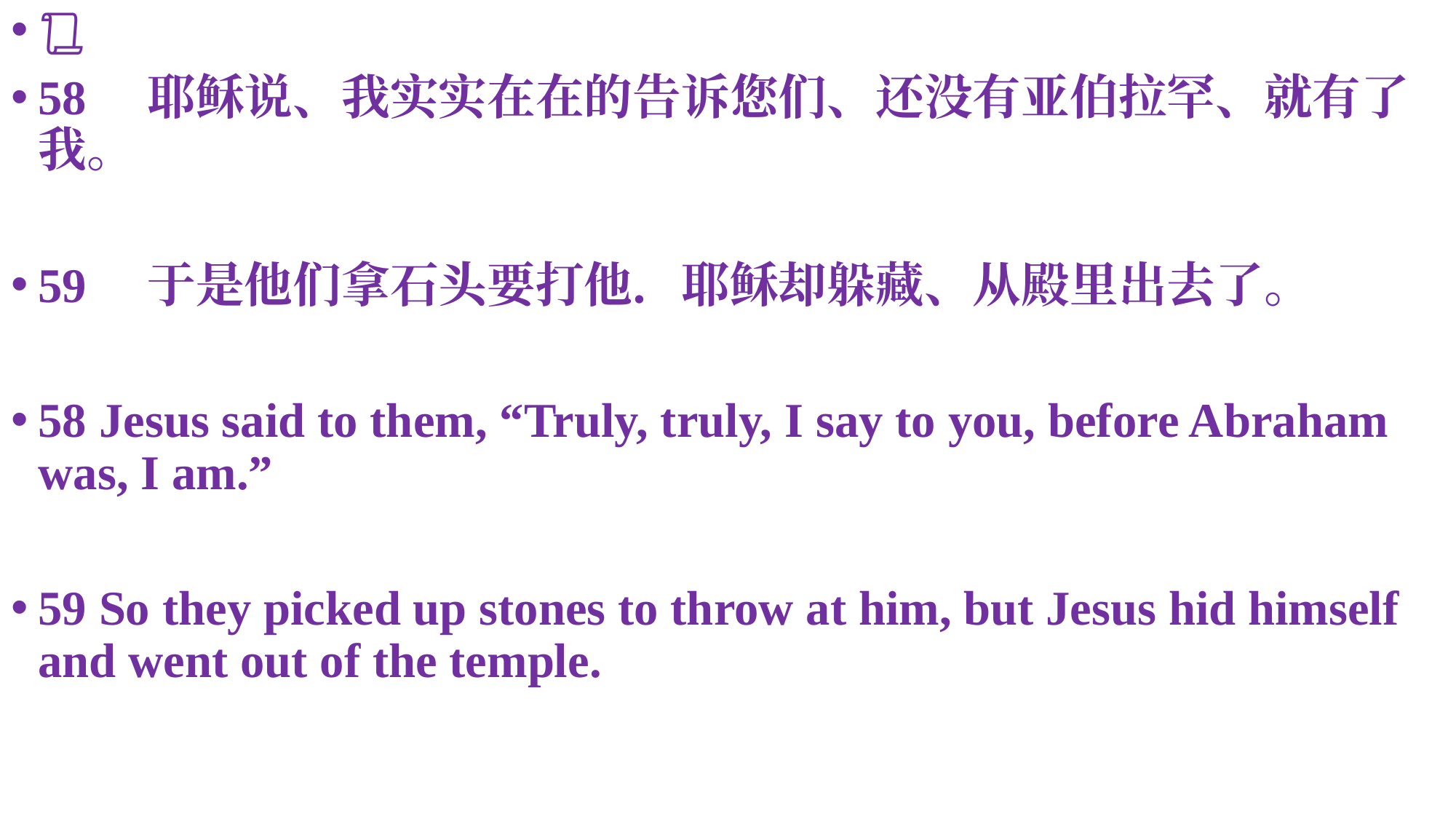

📜
58	耶稣说、我实实在在的告诉您们、还没有亚伯拉罕、就有了我。

59	于是他们拿石头要打他．耶稣却躲藏、从殿里出去了。

58 Jesus said to them, “Truly, truly, I say to you, before Abraham was, I am.”

59 So they picked up stones to throw at him, but Jesus hid himself and went out of the temple.